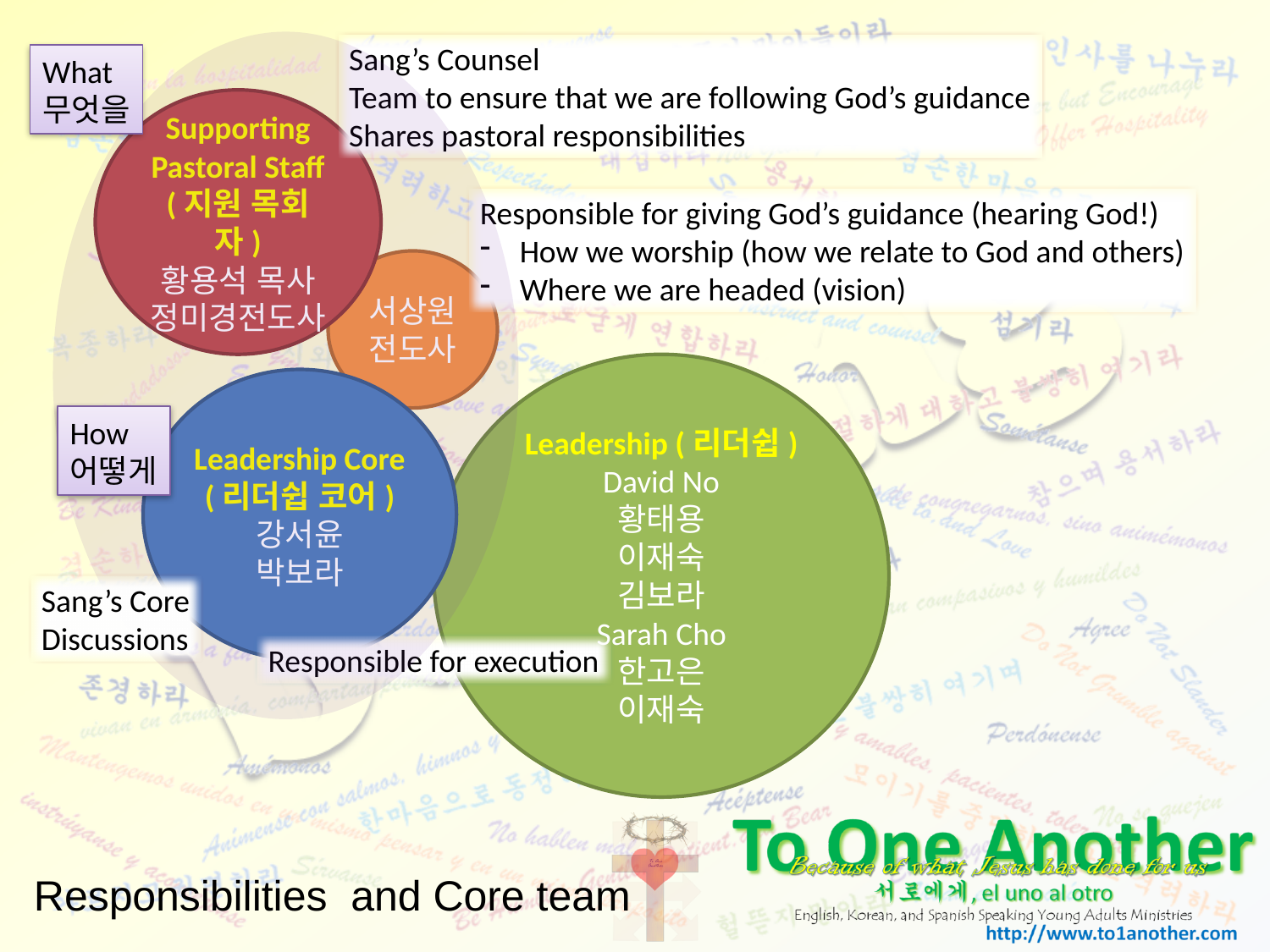

Sang’s Counsel
Team to ensure that we are following God’s guidance
Shares pastoral responsibilities
What
무엇을
Supporting Pastoral Staff (지원 목회자)
황용석 목사
정미경전도사
Responsible for giving God’s guidance (hearing God!)
How we worship (how we relate to God and others)
Where we are headed (vision)
서상원 전도사
Leadership (리더쉽)
David No
황태용
이재숙
김보라
Sarah Cho
한고은
이재숙
Leadership Core
(리더쉽 코어)
강서윤
박보라
How
어떻게
Sang’s Core
Discussions
Responsible for execution
# Responsibilities  and Core team